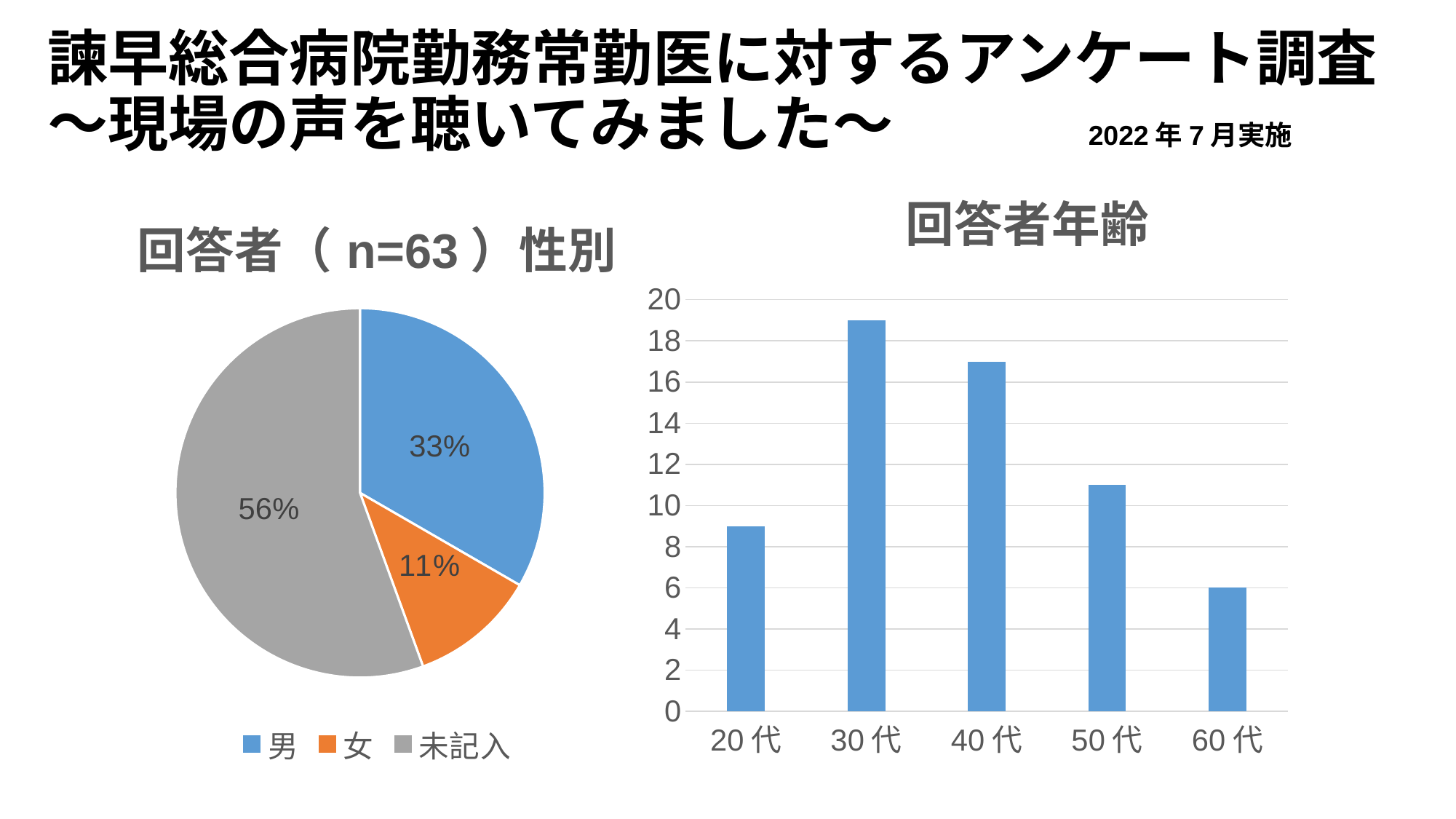

# 諫早総合病院勤務常勤医に対するアンケート調査 ～現場の声を聴いてみました～
2022年7月実施

### Chart: 回答者年齢

| Category | 集計 |
|---|---|
| 20代 | 9.0 |
| 30代 | 19.0 |
| 40代 | 17.0 |
| 50代 | 11.0 |
| 60代 | 6.0 |
| (空白) | None |

### Chart: 回答者（n=63）性別

| Category |  |
|---|---|
| 男 | 21.0 |
| 女 | 7.0 |
| 未記入 | 35.0 |